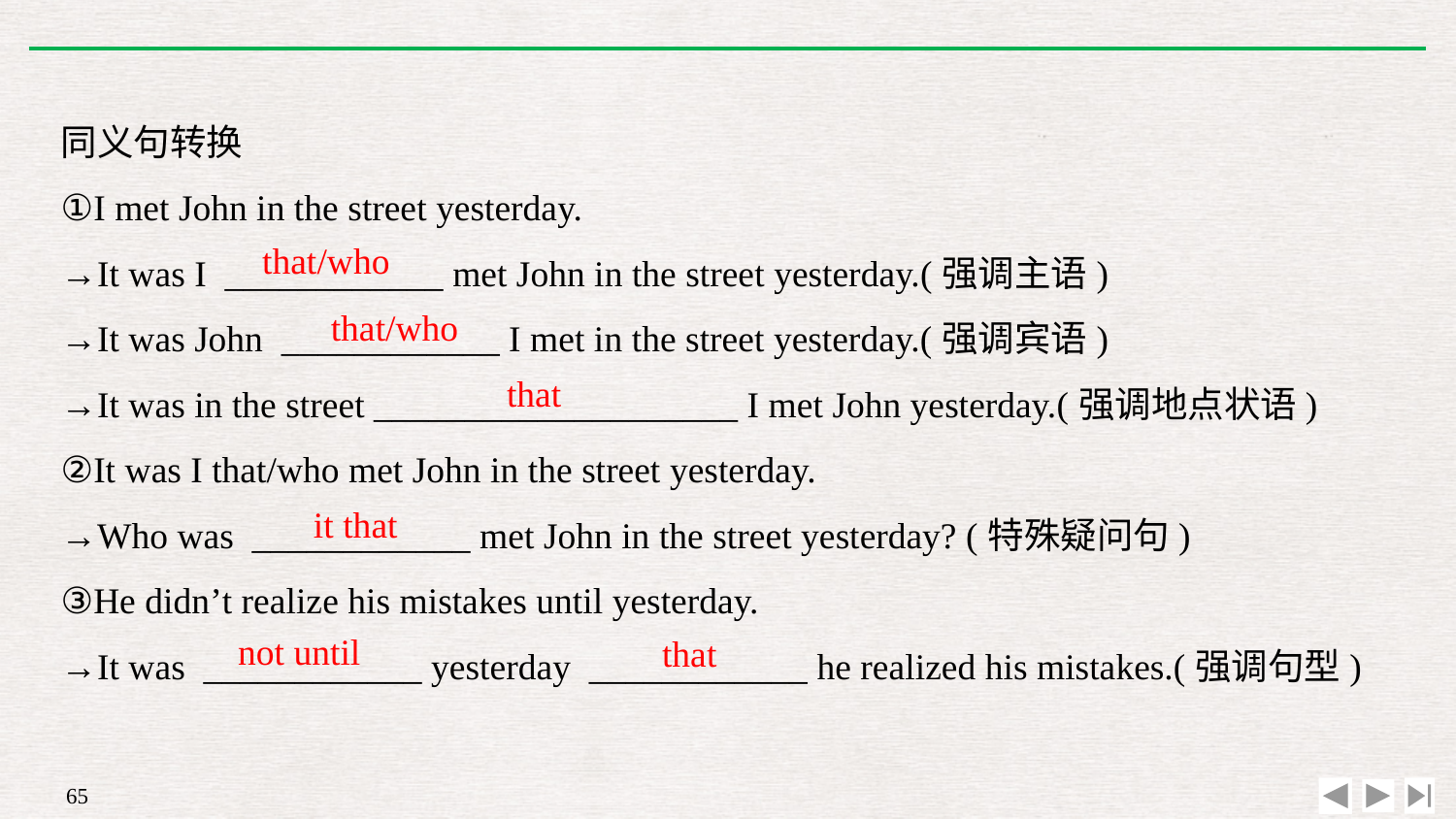

同义句转换
①I met John in the street yesterday.
→It was I  ____________ met John in the street yesterday.(强调主语)
→It was John  ____________ I met in the street yesterday.(强调宾语)
→It was in the street ____________________ I met John yesterday.(强调地点状语)
②It was I that/who met John in the street yesterday.
→Who was  ____________ met John in the street yesterday? (特殊疑问句)
③He didn’t realize his mistakes until yesterday.
→It was  ____________ yesterday  ____________ he realized his mistakes.(强调句型)
that/who
that/who
that
it that
not until
that